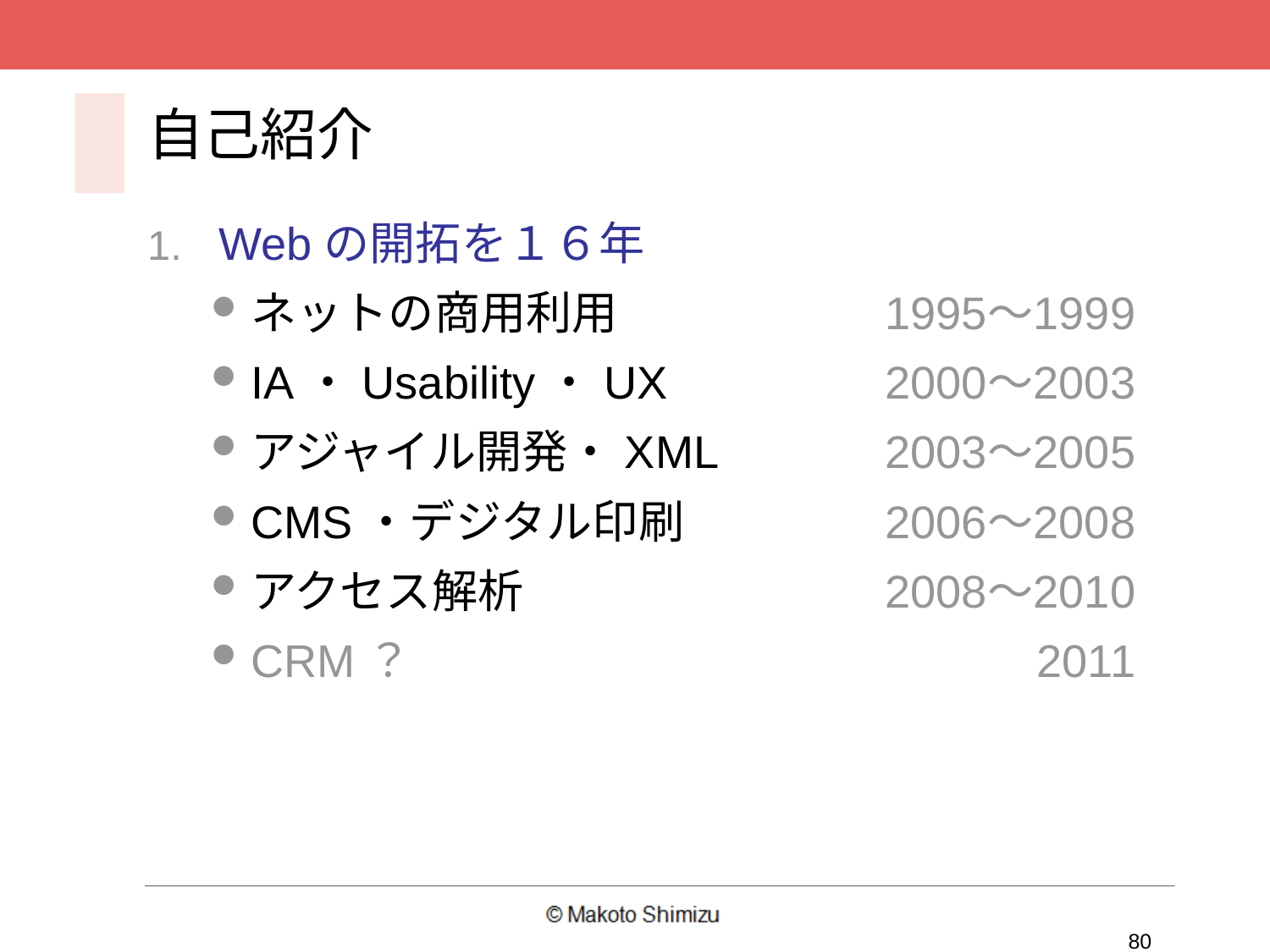

# 自己紹介
Webの開拓を１６年
ネットの商用利用	1995～1999
IA・Usability・UX	2000～2003
アジャイル開発・XML	2003～2005
CMS・デジタル印刷	2006～2008
アクセス解析	2008～2010
CRM？	2011